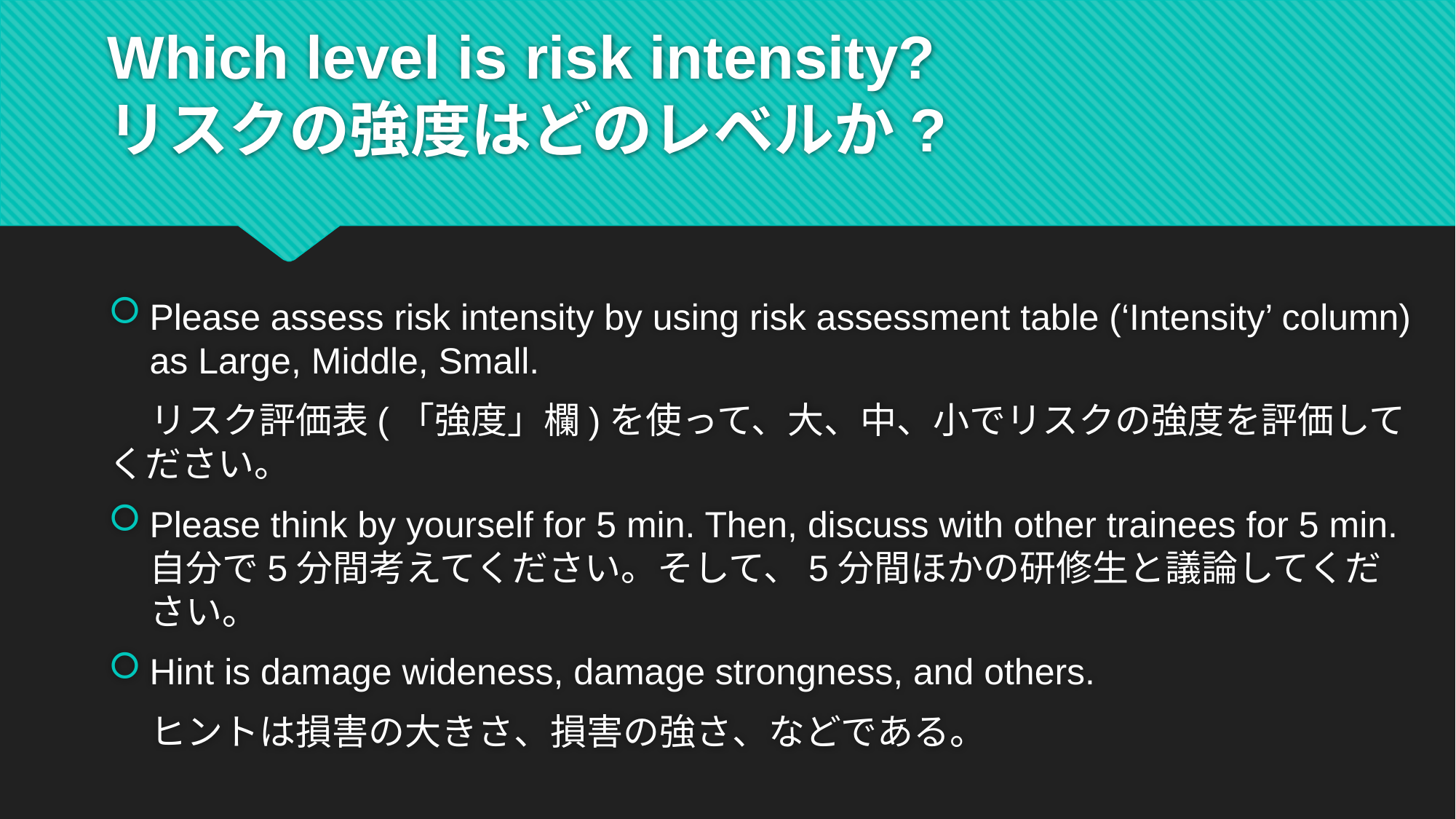

# Which level is risk intensity? リスクの強度はどのレベルか?
Please assess risk intensity by using risk assessment table (‘Intensity’ column) as Large, Middle, Small.
    リスク評価表(「強度」欄)を使って、大、中、小でリスクの強度を評価してください。
Please think by yourself for 5 min. Then, discuss with other trainees for 5 min.自分で5分間考えてください。そして、5分間ほかの研修生と議論してください。
Hint is damage wideness, damage strongness, and others.
    ヒントは損害の大きさ、損害の強さ、などである。